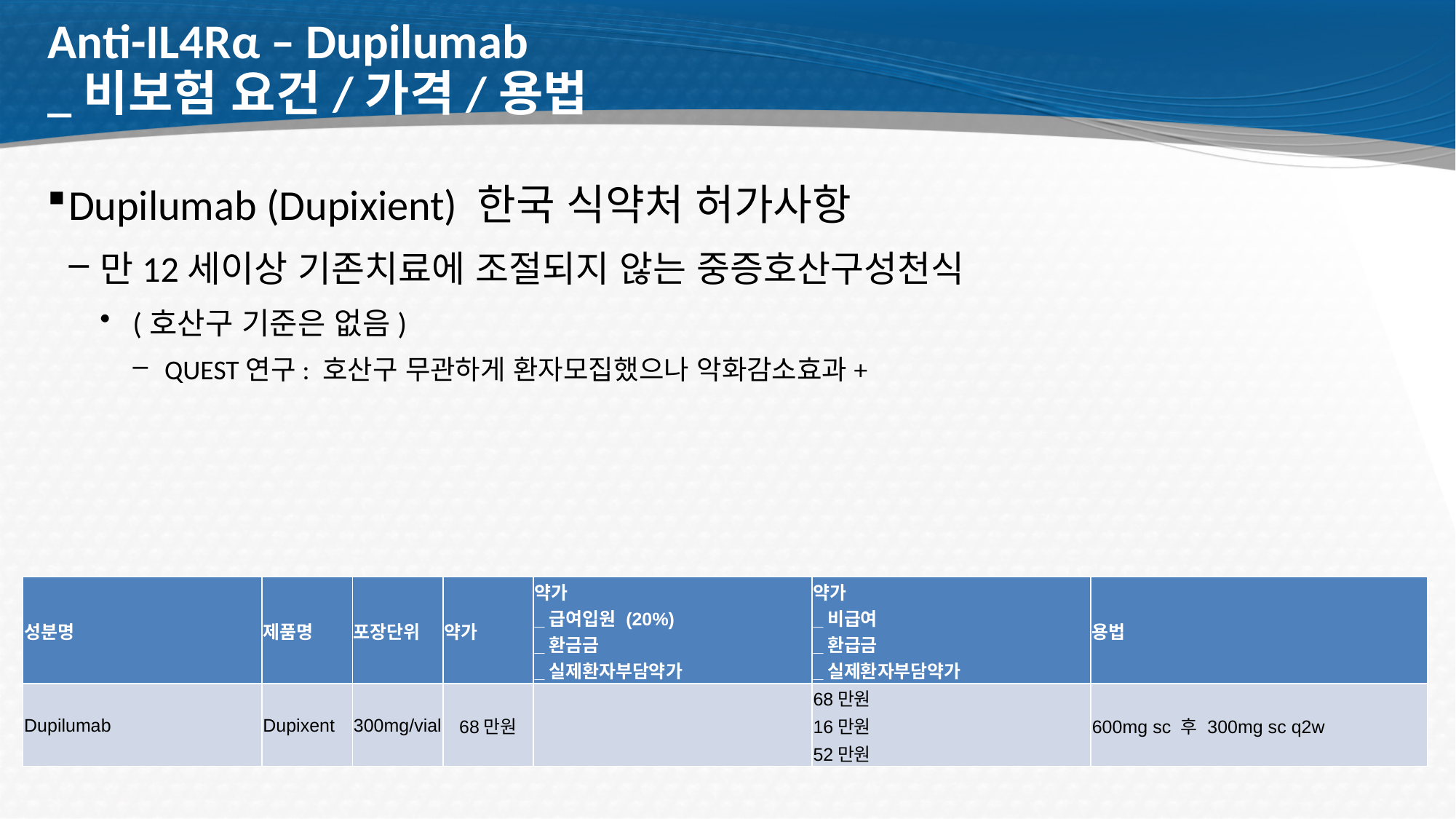

# Anti-IL4Rα – Dupilumab _비보험 요건/가격/용법
Dupilumab (Dupixient) 한국 식약처 허가사항
만12세이상 기존치료에 조절되지 않는 중증호산구성천식
(호산구 기준은 없음)
QUEST연구: 호산구 무관하게 환자모집했으나 악화감소효과+

| 성분명 | 제품명 | 포장단위 | 약가 | 약가 \_급여입원 (20%) \_환금금 \_실제환자부담약가 | 약가 \_비급여 \_환급금 \_실제환자부담약가 | 용법 |
| --- | --- | --- | --- | --- | --- | --- |
| Dupilumab | Dupixent | 300mg/vial | 68만원 |  | 68만원 | 600mg sc 후 300mg sc q2w |
|  |  |  |  |  | 16만원 |  |
|  |  |  |  |  | 52만원 |  |